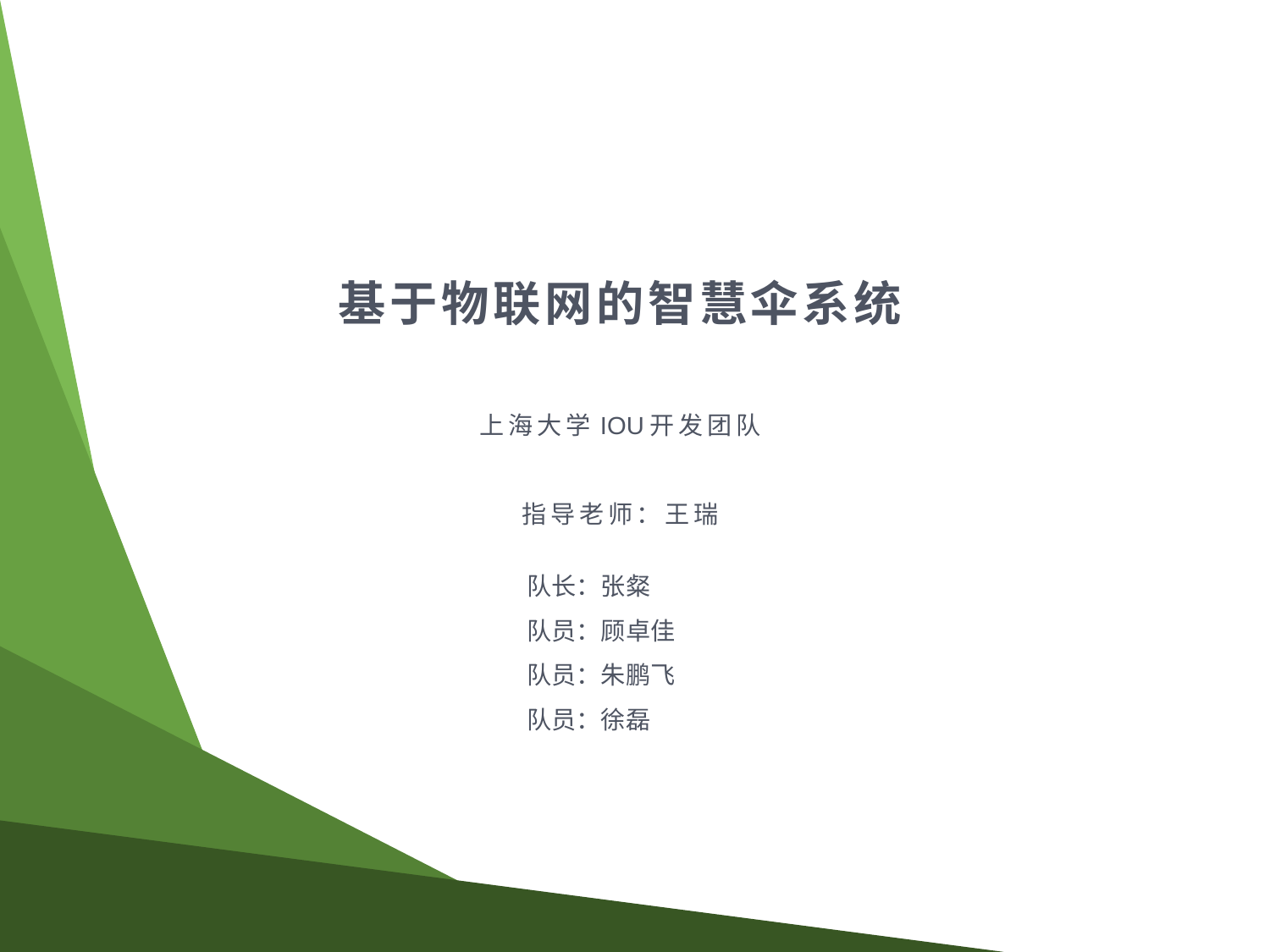

基于物联网的智慧伞系统

上海大学IOU开发团队

指导老师：王瑞

队长：张粲
队员：顾卓佳
队员：朱鹏飞
队员：徐磊